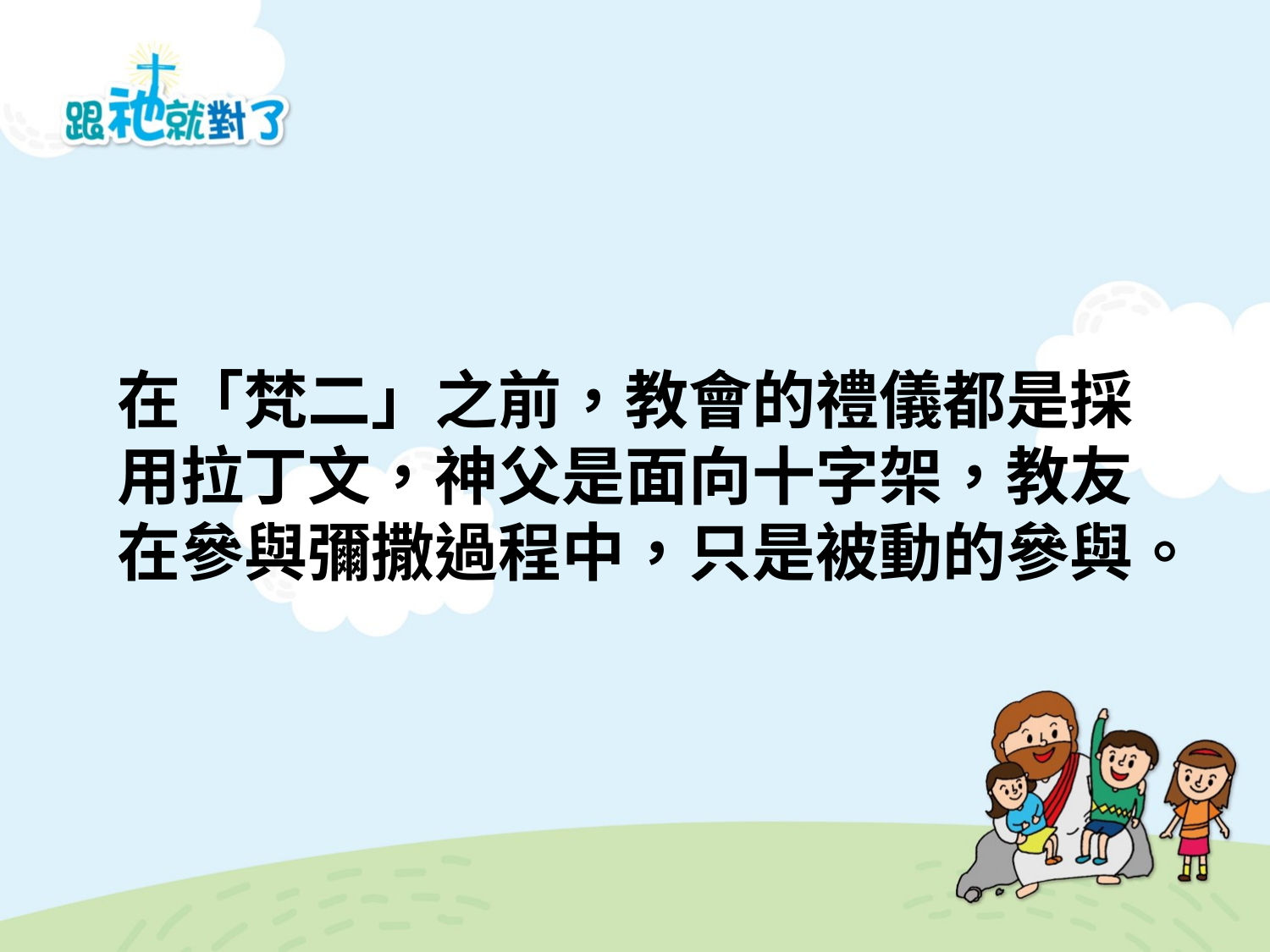

在「梵二」之前，教會的禮儀都是採用拉丁文，神父是面向十字架，教友在參與彌撒過程中，只是被動的參與。